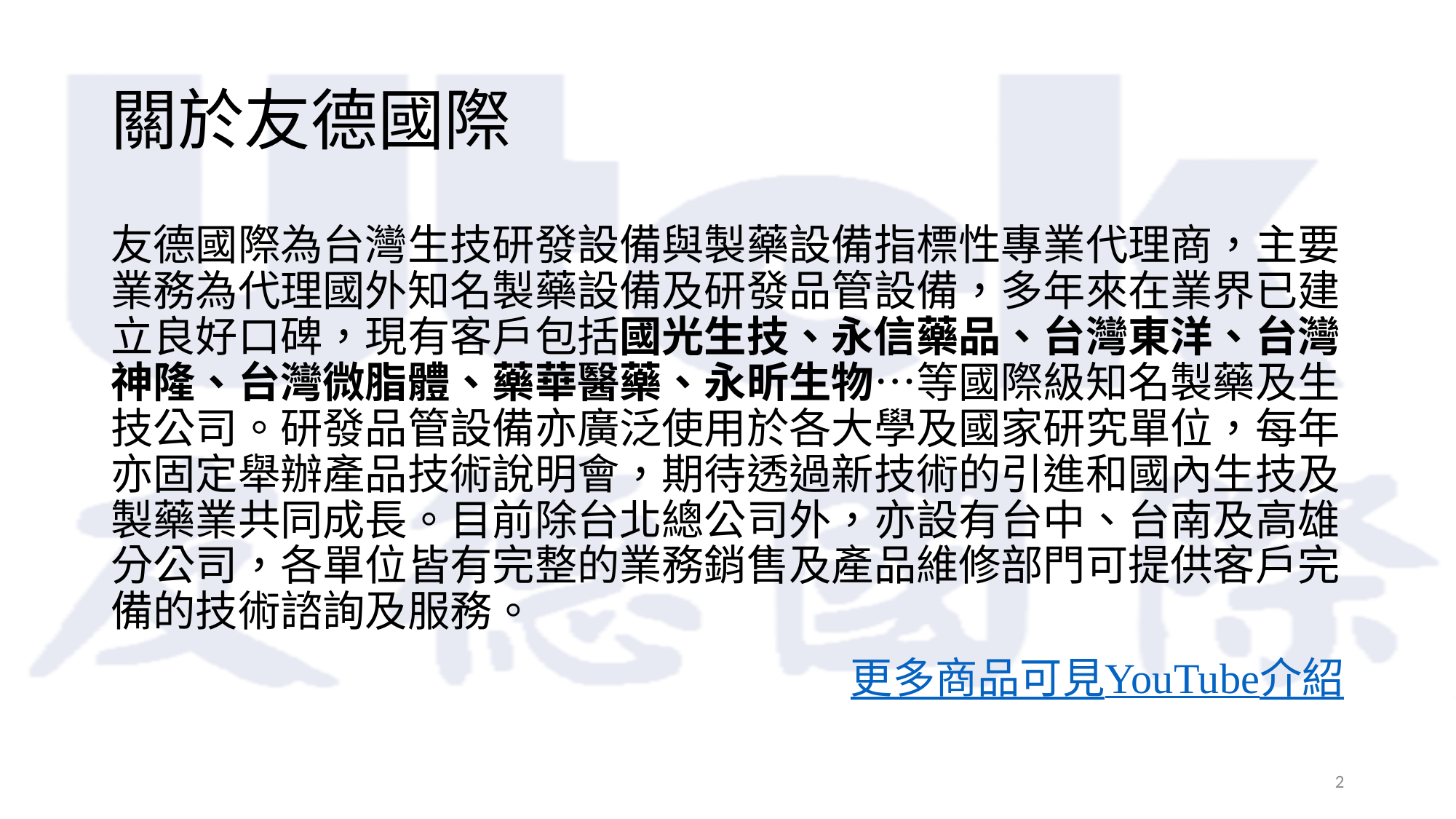

# 關於友德國際
友德國際為台灣生技研發設備與製藥設備指標性專業代理商，主要業務為代理國外知名製藥設備及研發品管設備，多年來在業界已建立良好口碑，現有客戶包括國光生技、永信藥品、台灣東洋、台灣神隆、台灣微脂體、藥華醫藥、永昕生物…等國際級知名製藥及生技公司。研發品管設備亦廣泛使用於各大學及國家研究單位，每年亦固定舉辦產品技術說明會，期待透過新技術的引進和國內生技及製藥業共同成長。目前除台北總公司外，亦設有台中、台南及高雄分公司，各單位皆有完整的業務銷售及產品維修部門可提供客戶完備的技術諮詢及服務。
更多商品可見YouTube介紹

2